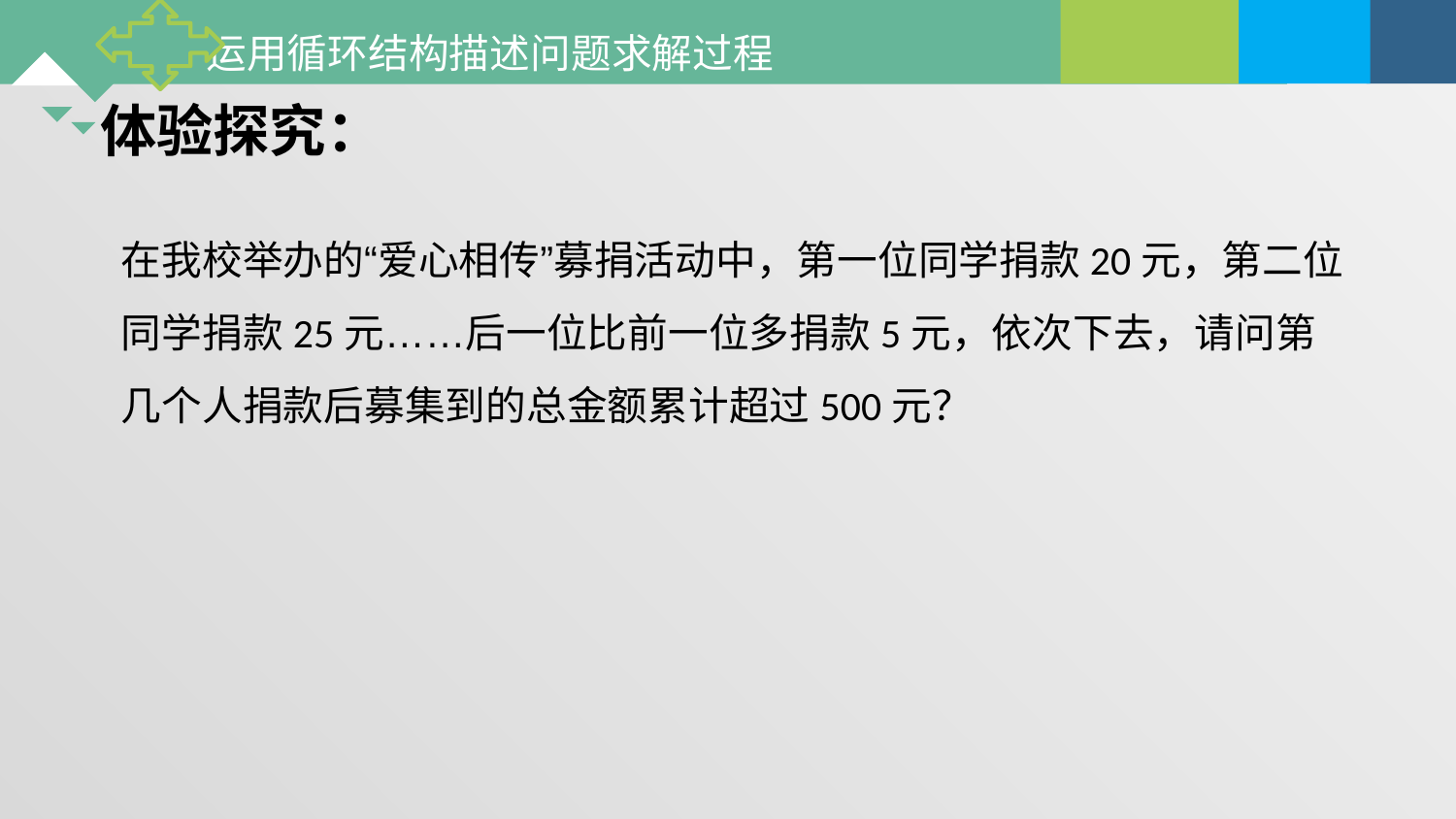

体验探究：
在我校举办的“爱心相传”募捐活动中，第一位同学捐款20元，第二位同学捐款25元……后一位比前一位多捐款5元，依次下去，请问第几个人捐款后募集到的总金额累计超过500元？